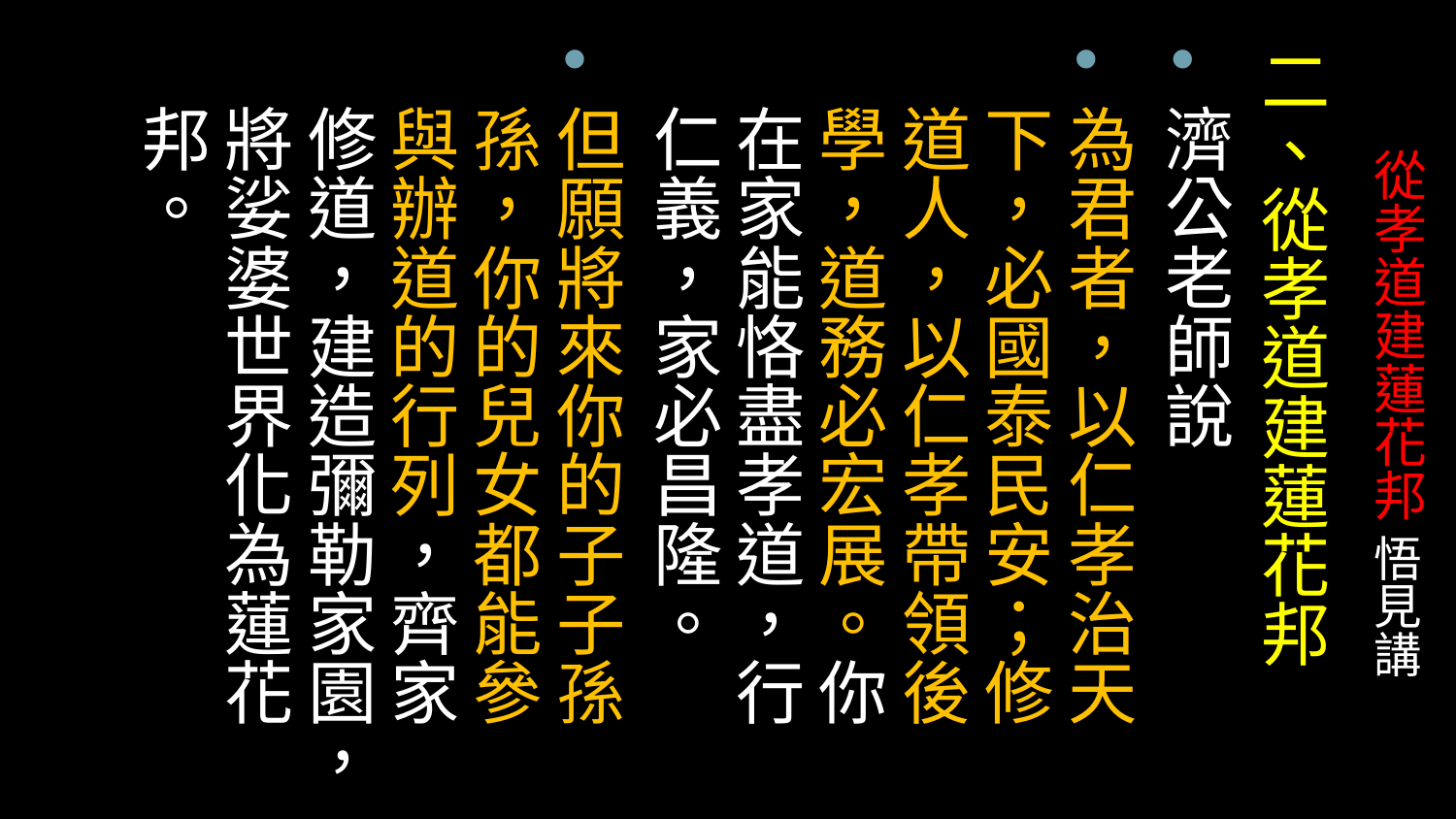

二、從孝道建蓮花邦
濟公老師說
為君者，以仁孝治天下，必國泰民安；修道人，以仁孝帶領後學，道務必宏展。你在家能恪盡孝道，行仁義，家必昌隆。
但願將來你的子子孫孫，你的兒女都能參與辦道的行列，齊家修道，建造彌勒家園，將娑婆世界化為蓮花邦。

# 從孝道建蓮花邦 悟見講